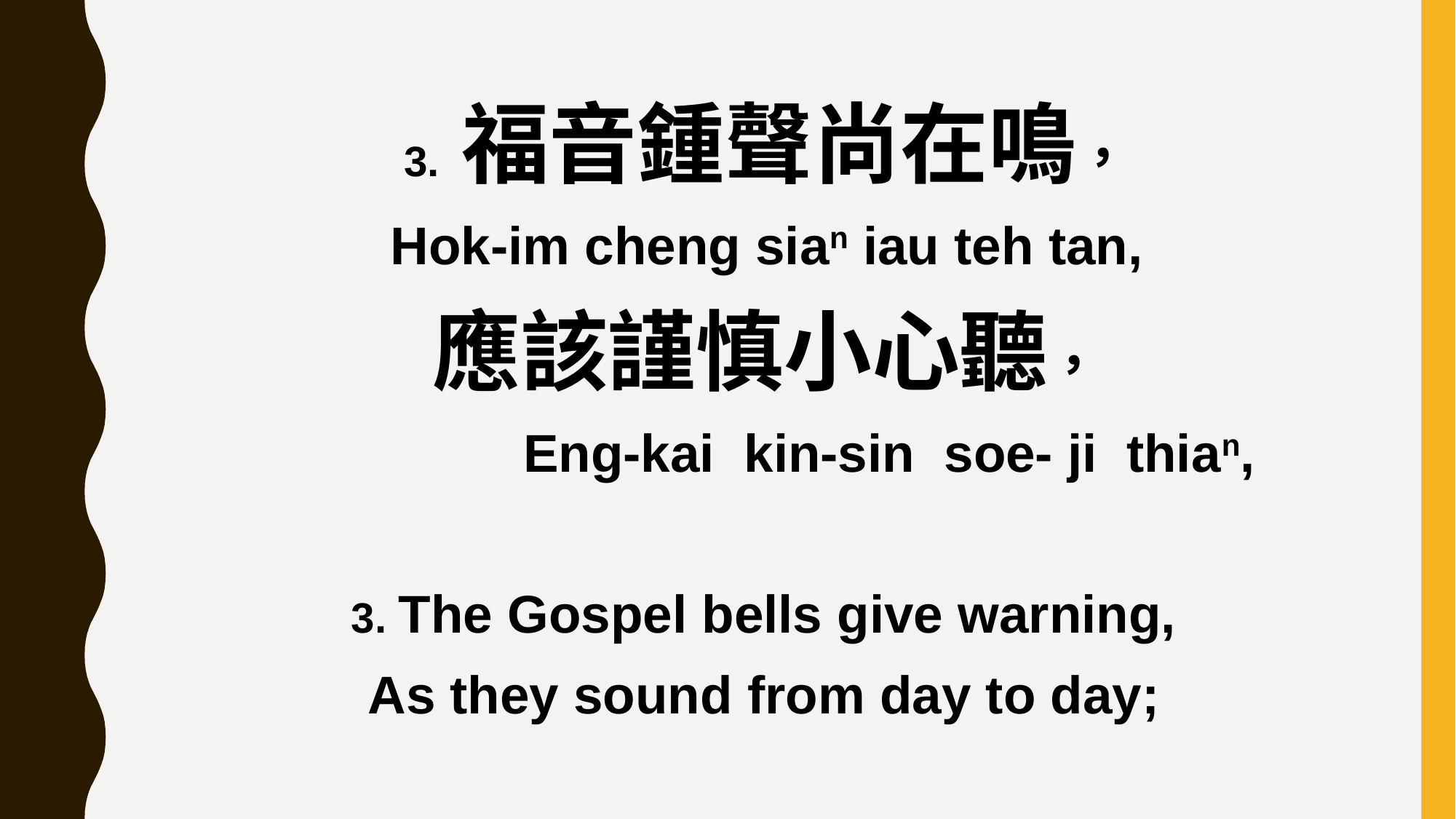

3. 福音鍾聲尚在鳴，
Hok-im cheng sian iau teh tan,
應該謹慎小心聽，
                           Eng-kai  kin-sin  soe- ji  thian,

3. The Gospel bells give warning,
As they sound from day to day;